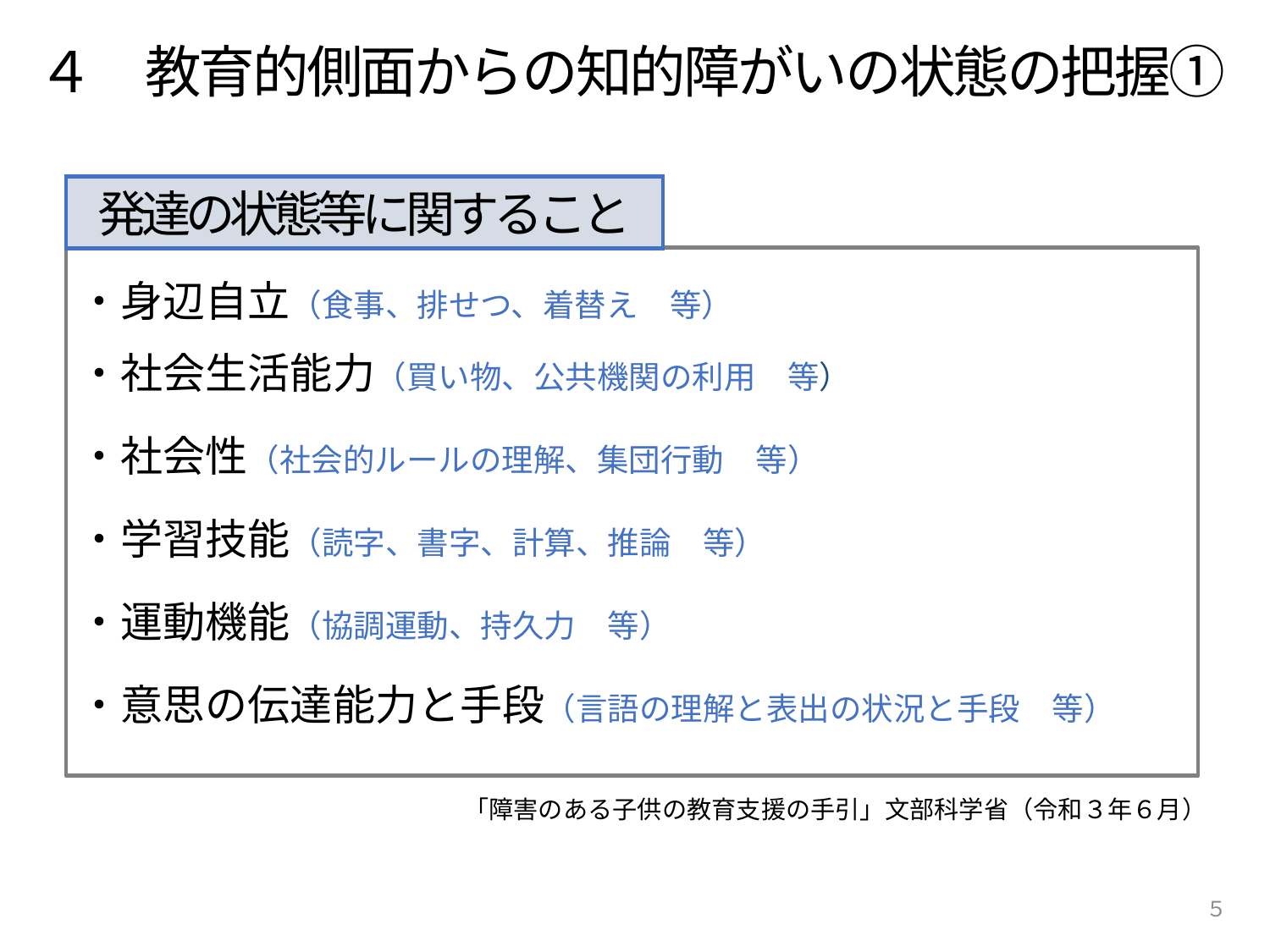

４　教育的側面からの知的障がいの状態の把握①
発達の状態等に関すること
・身辺自立（食事、排せつ、着替え　等）

・社会生活能力（買い物、公共機関の利用　等）

・社会性（社会的ルールの理解、集団行動　等）

・学習技能（読字、書字、計算、推論　等）

・運動機能（協調運動、持久力　等）

・意思の伝達能力と手段（言語の理解と表出の状況と手段　等）
「障害のある子供の教育支援の手引」文部科学省（令和３年６月）
５